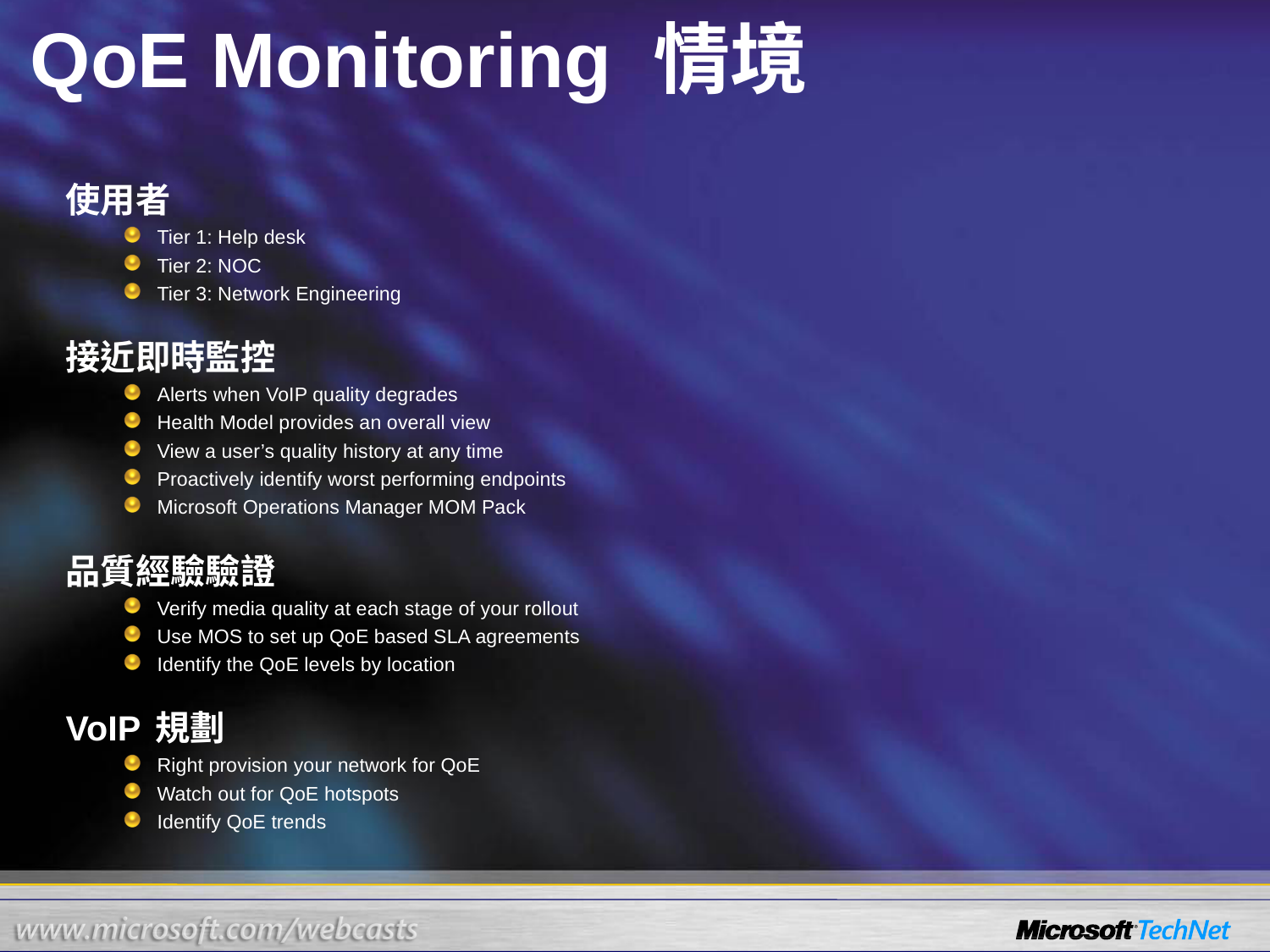

# QoE Monitoring 情境
使用者
Tier 1: Help desk
Tier 2: NOC
Tier 3: Network Engineering

接近即時監控
Alerts when VoIP quality degrades
Health Model provides an overall view
View a user’s quality history at any time
Proactively identify worst performing endpoints
Microsoft Operations Manager MOM Pack

品質經驗驗證
Verify media quality at each stage of your rollout
Use MOS to set up QoE based SLA agreements
Identify the QoE levels by location

VoIP 規劃
Right provision your network for QoE
Watch out for QoE hotspots
Identify QoE trends